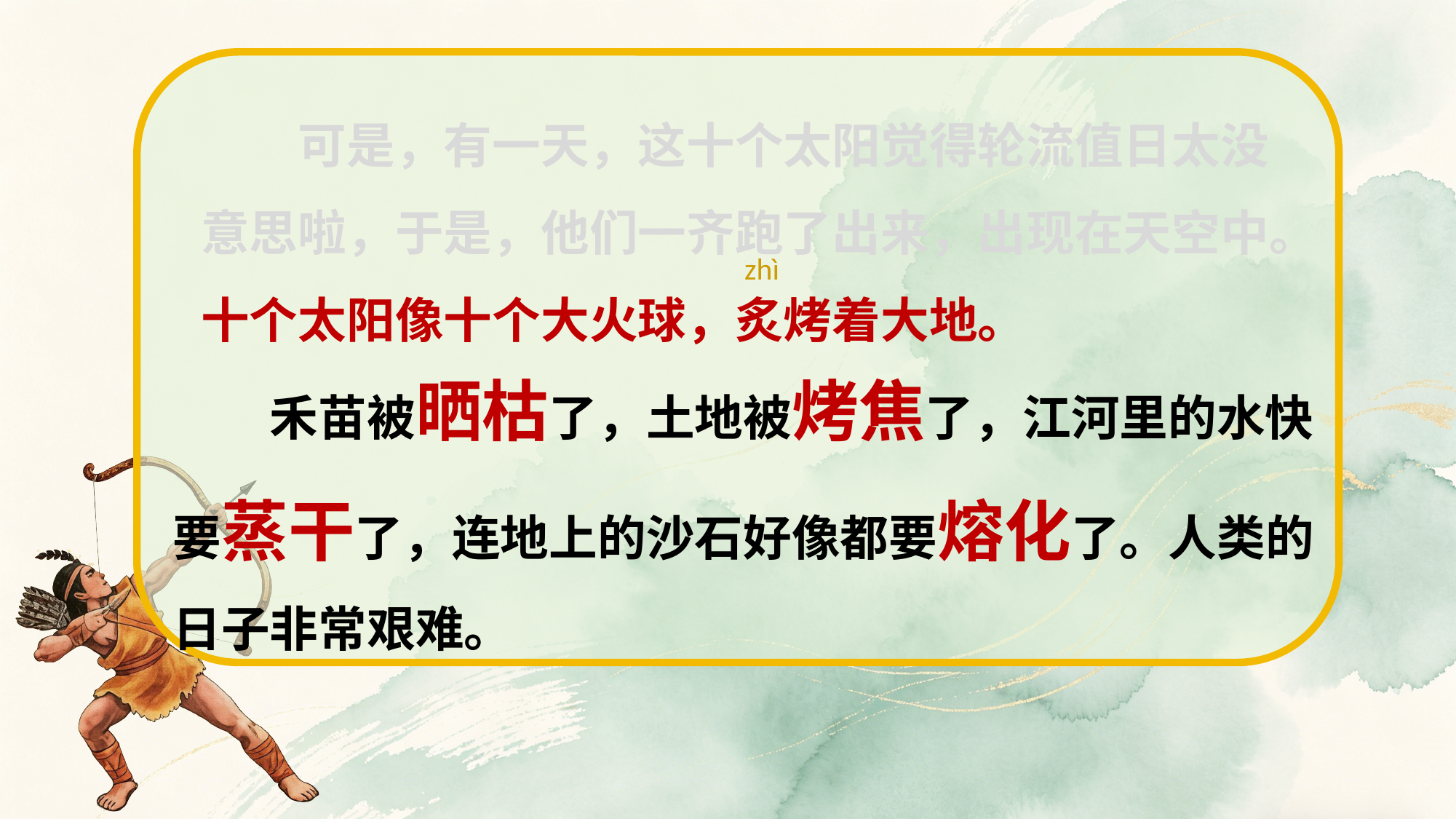

可是，有一天，这十个太阳觉得轮流值日太没意思啦，于是，他们一齐跑了出来，出现在天空中。十个太阳像十个大火球，炙烤着大地。
zhì
禾苗被晒枯了，土地被烤焦了，江河里的水快要蒸干了，连地上的沙石好像都要熔化了。人类的日子非常艰难。